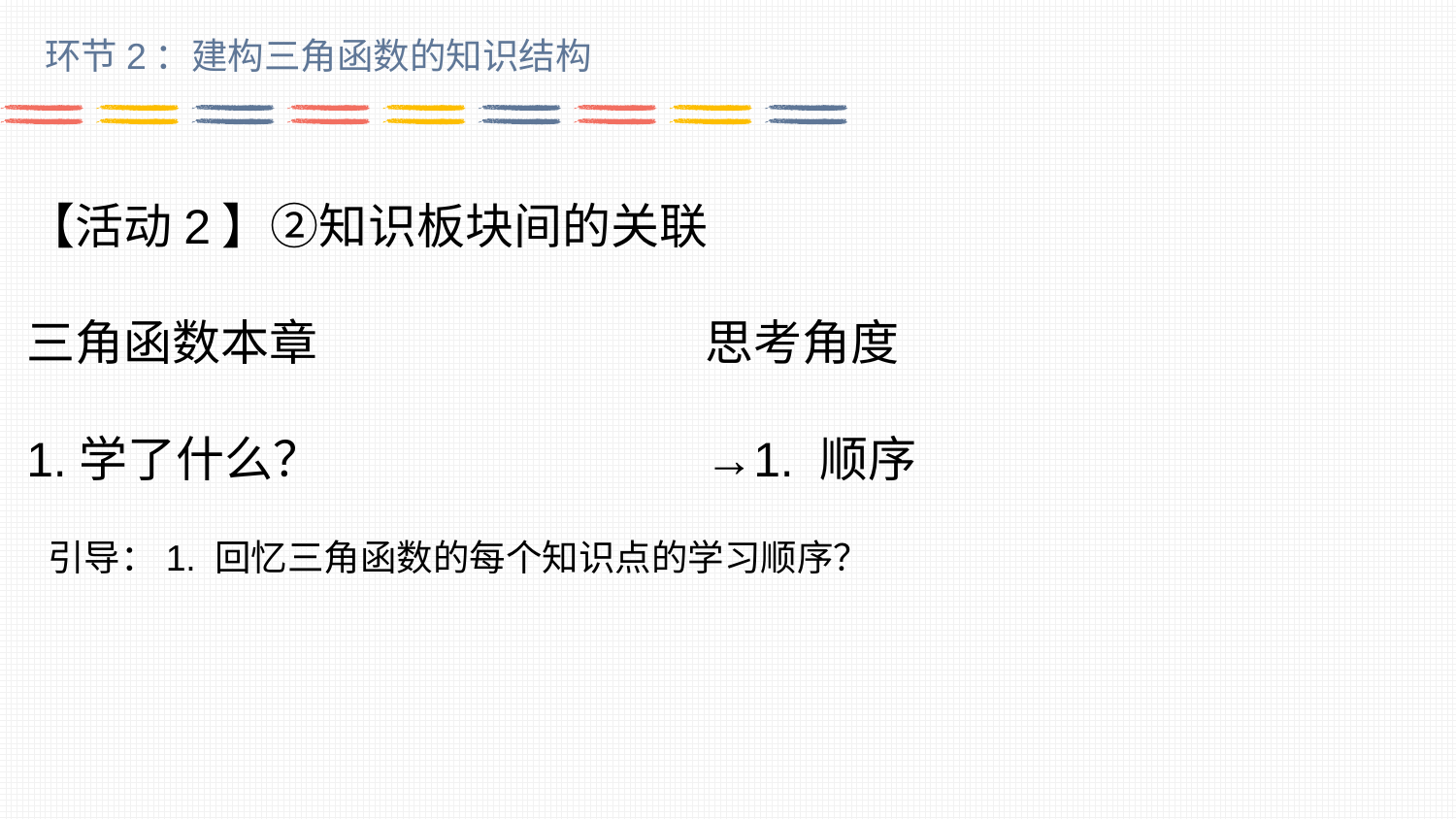

环节2：建构三角函数的知识结构

【活动2】②知识板块间的关联

三角函数本章

1.学了什么？

思考角度

→1. 顺序
引导：1. 回忆三角函数的每个知识点的学习顺序？